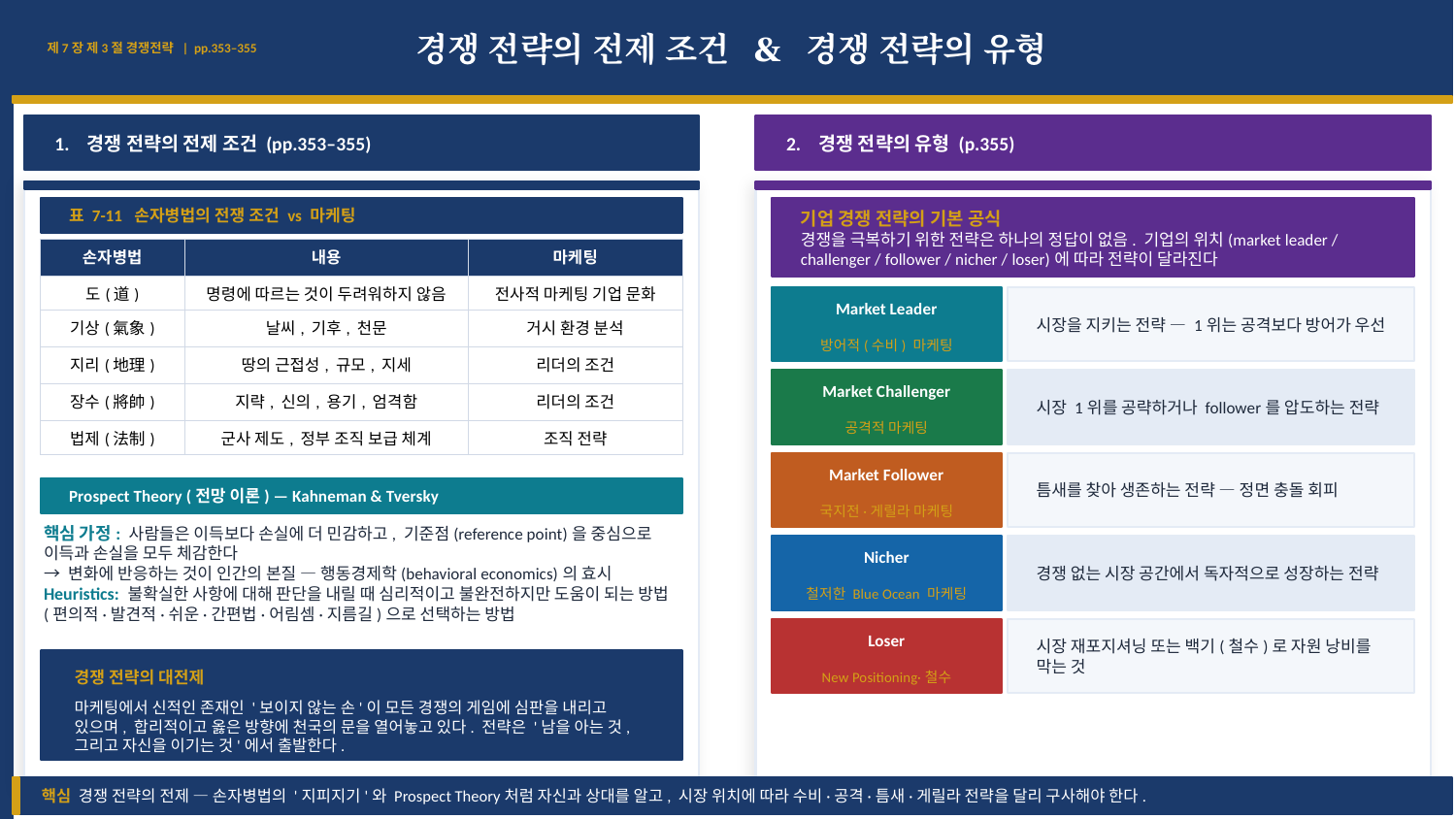

제7장 제3절 경쟁전략  |  pp.353–355
경쟁 전략의 전제 조건  &  경쟁 전략의 유형

1.   경쟁 전략의 전제 조건 (pp.353–355)

2.   경쟁 전략의 유형 (p.355)

표 7-11  손자병법의 전쟁 조건 vs 마케팅
기업 경쟁 전략의 기본 공식
경쟁을 극복하기 위한 전략은 하나의 정답이 없음. 기업의 위치(market leader / challenger / follower / nicher / loser)에 따라 전략이 달라진다
| 손자병법 | 내용 | 마케팅 |
| --- | --- | --- |
| 도(道) | 명령에 따르는 것이 두려워하지 않음 | 전사적 마케팅 기업 문화 |
| 기상(氣象) | 날씨, 기후, 천문 | 거시 환경 분석 |
| 지리(地理) | 땅의 근접성, 규모, 지세 | 리더의 조건 |
| 장수(將帥) | 지략, 신의, 용기, 엄격함 | 리더의 조건 |
| 법제(法制) | 군사 제도, 정부 조직 보급 체계 | 조직 전략 |

Market Leader

시장을 지키는 전략 — 1위는 공격보다 방어가 우선
방어적(수비) 마케팅

Market Challenger

시장 1위를 공략하거나 follower를 압도하는 전략
공격적 마케팅

Market Follower

틈새를 찾아 생존하는 전략 — 정면 충돌 회피

Prospect Theory (전망 이론) — Kahneman & Tversky
국지전·게릴라 마케팅
핵심 가정: 사람들은 이득보다 손실에 더 민감하고, 기준점(reference point)을 중심으로 이득과 손실을 모두 체감한다
→ 변화에 반응하는 것이 인간의 본질 — 행동경제학(behavioral economics)의 효시
Heuristics: 불확실한 사항에 대해 판단을 내릴 때 심리적이고 불완전하지만 도움이 되는 방법(편의적·발견적·쉬운·간편법·어림셈·지름길)으로 선택하는 방법

Nicher

경쟁 없는 시장 공간에서 독자적으로 성장하는 전략
철저한 Blue Ocean 마케팅

Loser

시장 재포지셔닝 또는 백기(철수)로 자원 낭비를 막는 것

New Positioning·철수
경쟁 전략의 대전제
마케팅에서 신적인 존재인 '보이지 않는 손'이 모든 경쟁의 게임에 심판을 내리고 있으며, 합리적이고 옳은 방향에 천국의 문을 열어놓고 있다. 전략은 '남을 아는 것, 그리고 자신을 이기는 것'에서 출발한다.

핵심  경쟁 전략의 전제 — 손자병법의 '지피지기'와 Prospect Theory처럼 자신과 상대를 알고, 시장 위치에 따라 수비·공격·틈새·게릴라 전략을 달리 구사해야 한다.